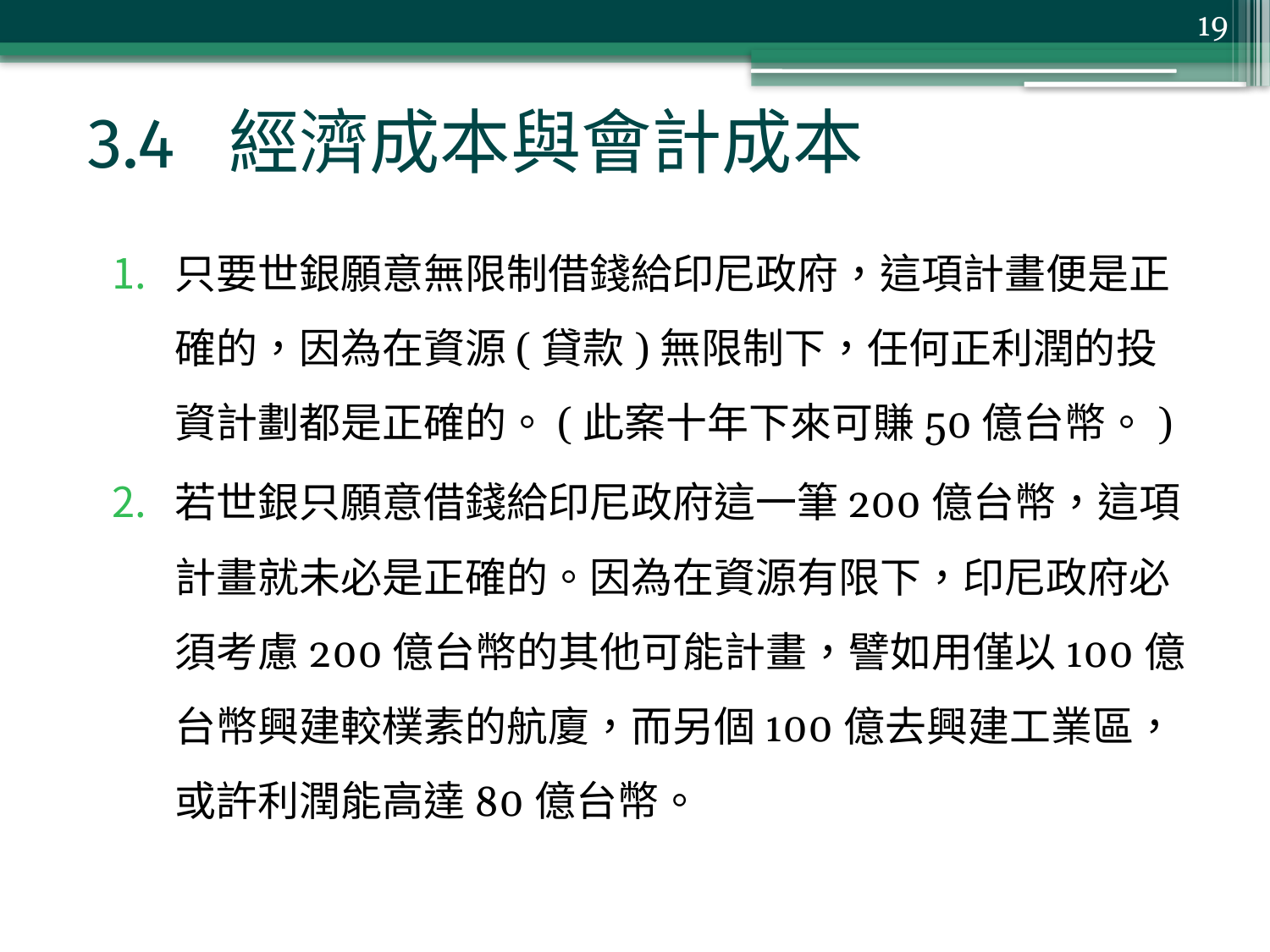

19
# 3.4  經濟成本與會計成本
只要世銀願意無限制借錢給印尼政府，這項計畫便是正確的，因為在資源(貸款)無限制下，任何正利潤的投資計劃都是正確的。(此案十年下來可賺50億台幣。)
若世銀只願意借錢給印尼政府這一筆200億台幣，這項計畫就未必是正確的。因為在資源有限下，印尼政府必須考慮200億台幣的其他可能計畫，譬如用僅以100億台幣興建較樸素的航廈，而另個100億去興建工業區，或許利潤能高達80億台幣。